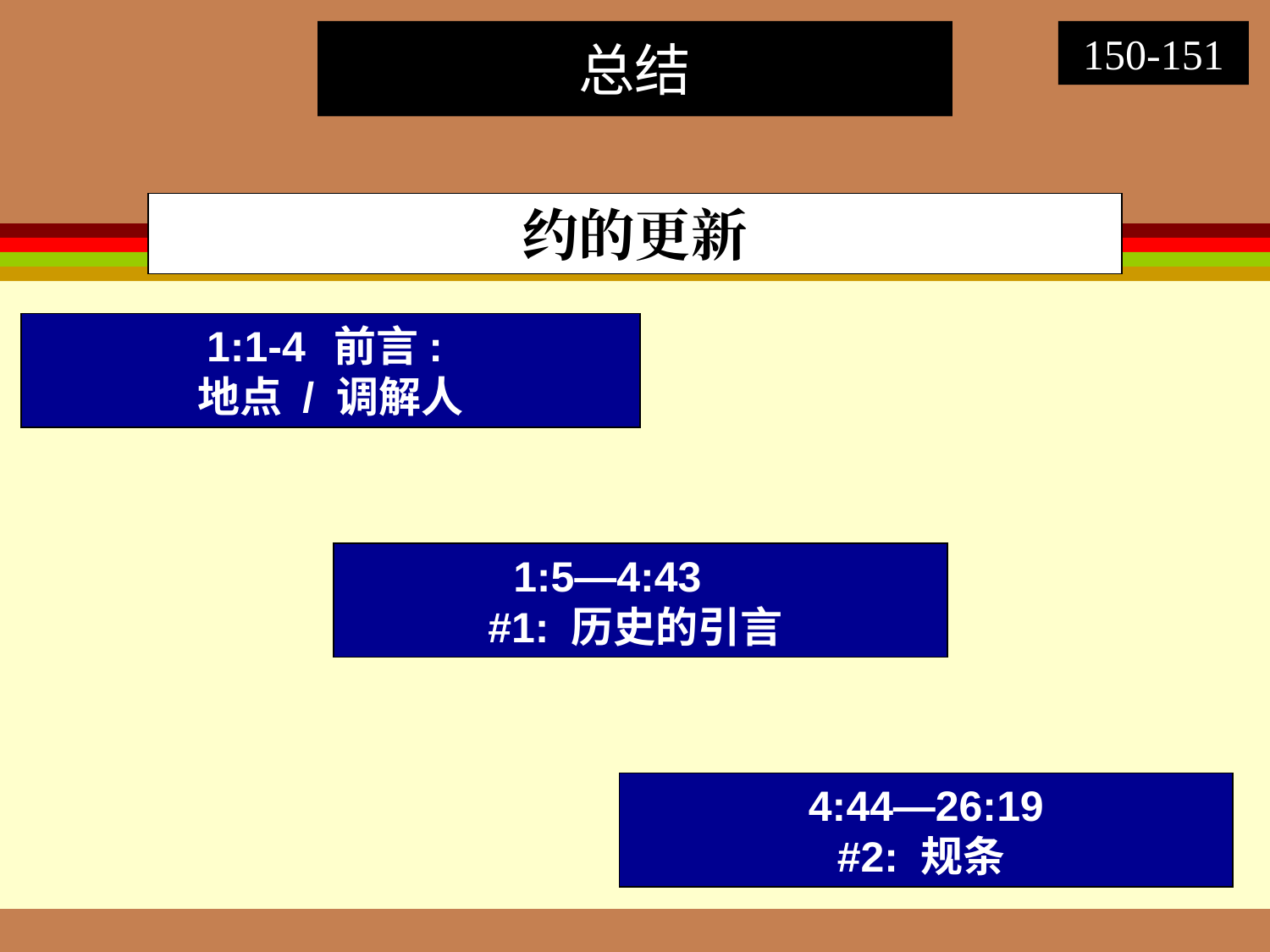

总结
150-151
约的更新
1:1-4	前言:
地点 / 调解人
1:5—4:43
#1: 历史的引言
4:44—26:19
#2: 规条